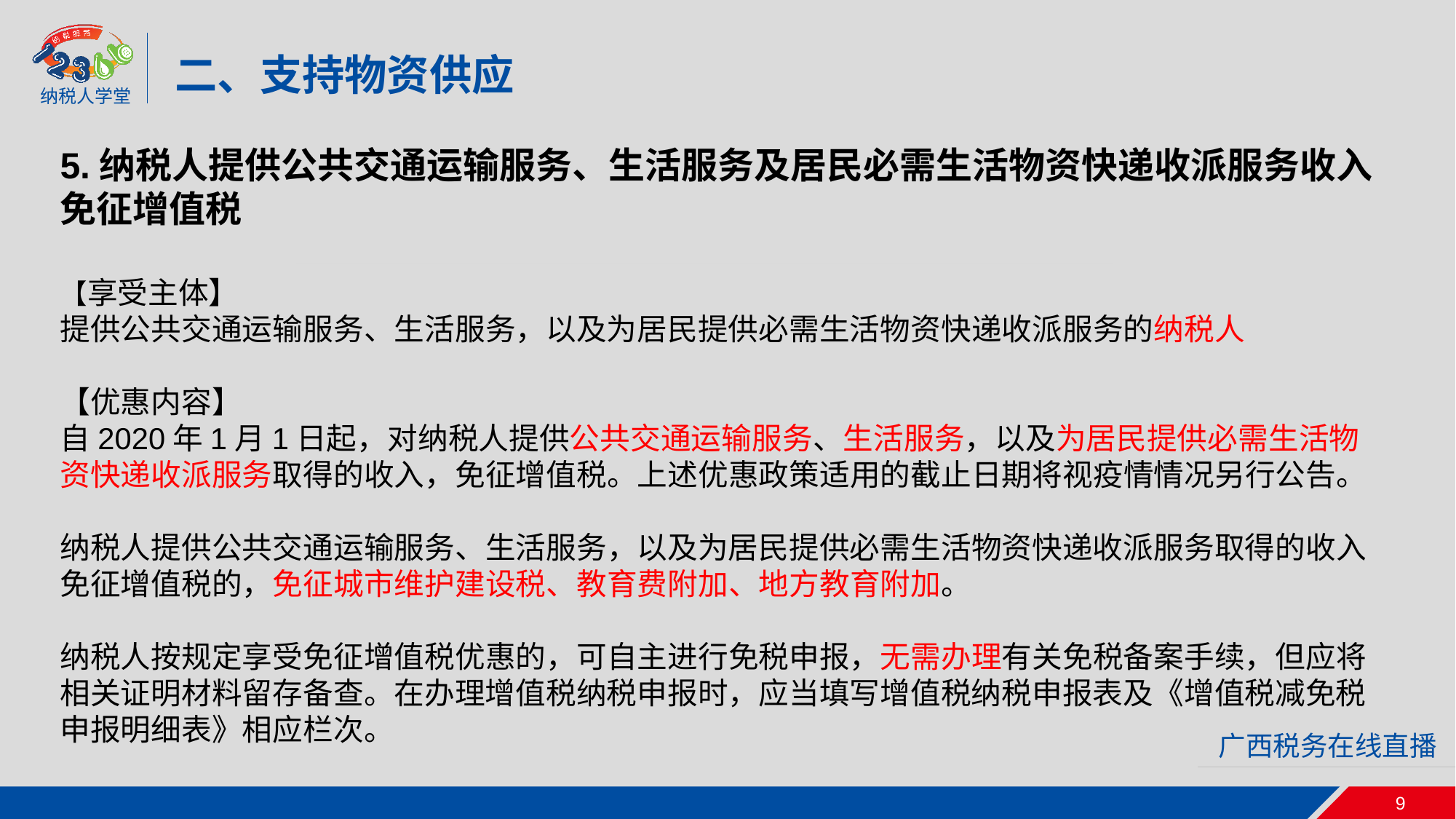

二、支持物资供应
5.纳税人提供公共交通运输服务、生活服务及居民必需生活物资快递收派服务收入免征增值税

【享受主体】
提供公共交通运输服务、生活服务，以及为居民提供必需生活物资快递收派服务的纳税人

【优惠内容】
自2020年1月1日起，对纳税人提供公共交通运输服务、生活服务，以及为居民提供必需生活物资快递收派服务取得的收入，免征增值税。上述优惠政策适用的截止日期将视疫情情况另行公告。

纳税人提供公共交通运输服务、生活服务，以及为居民提供必需生活物资快递收派服务取得的收入免征增值税的，免征城市维护建设税、教育费附加、地方教育附加。

纳税人按规定享受免征增值税优惠的，可自主进行免税申报，无需办理有关免税备案手续，但应将相关证明材料留存备查。在办理增值税纳税申报时，应当填写增值税纳税申报表及《增值税减免税申报明细表》相应栏次。